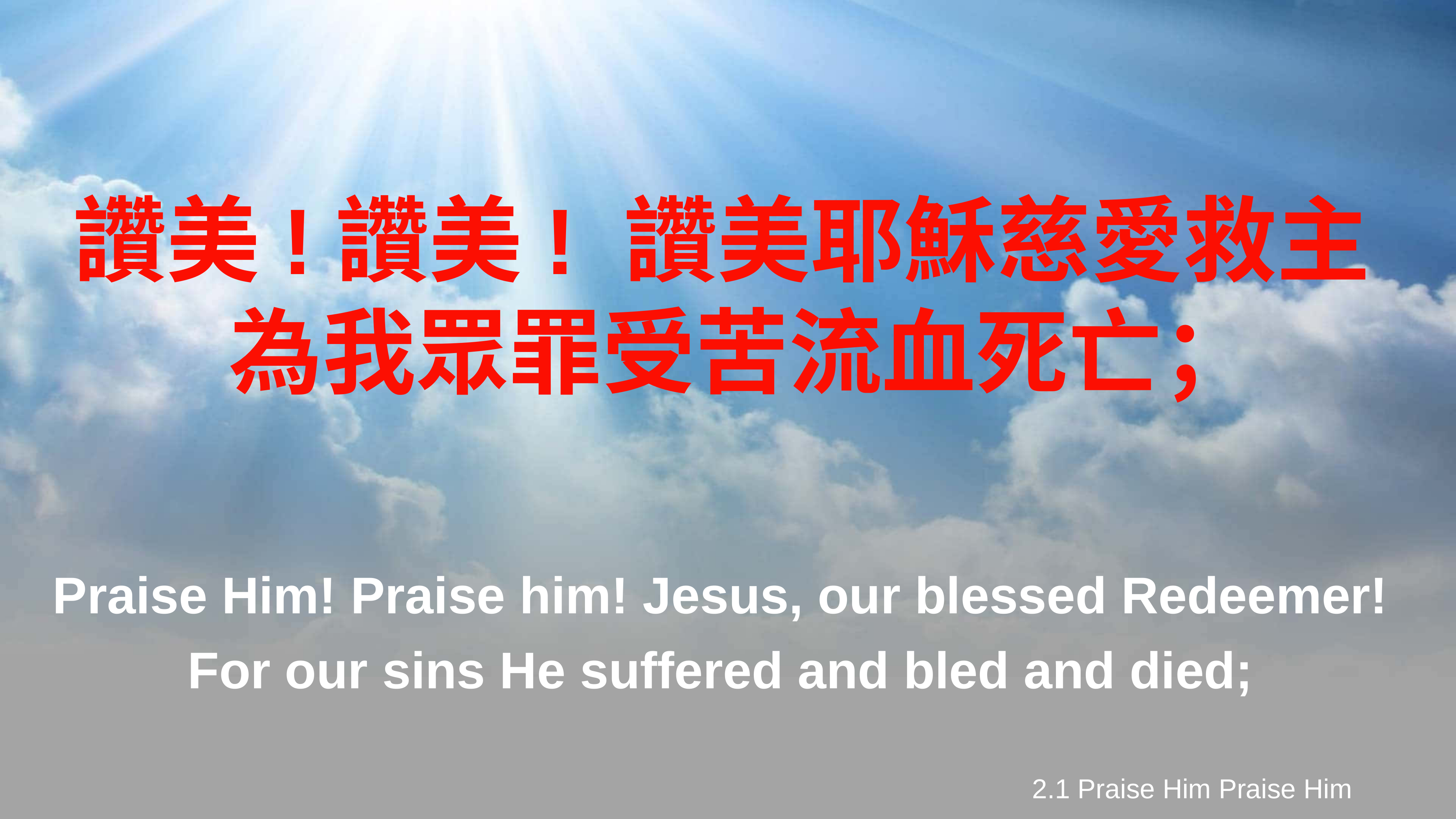

讚美!讚美! 讚美耶穌慈愛救主
為我眾罪受苦流血死亡；
Praise Him! Praise him! Jesus, our blessed Redeemer!
For our sins He suffered and bled and died;
2.1 Praise Him Praise Him